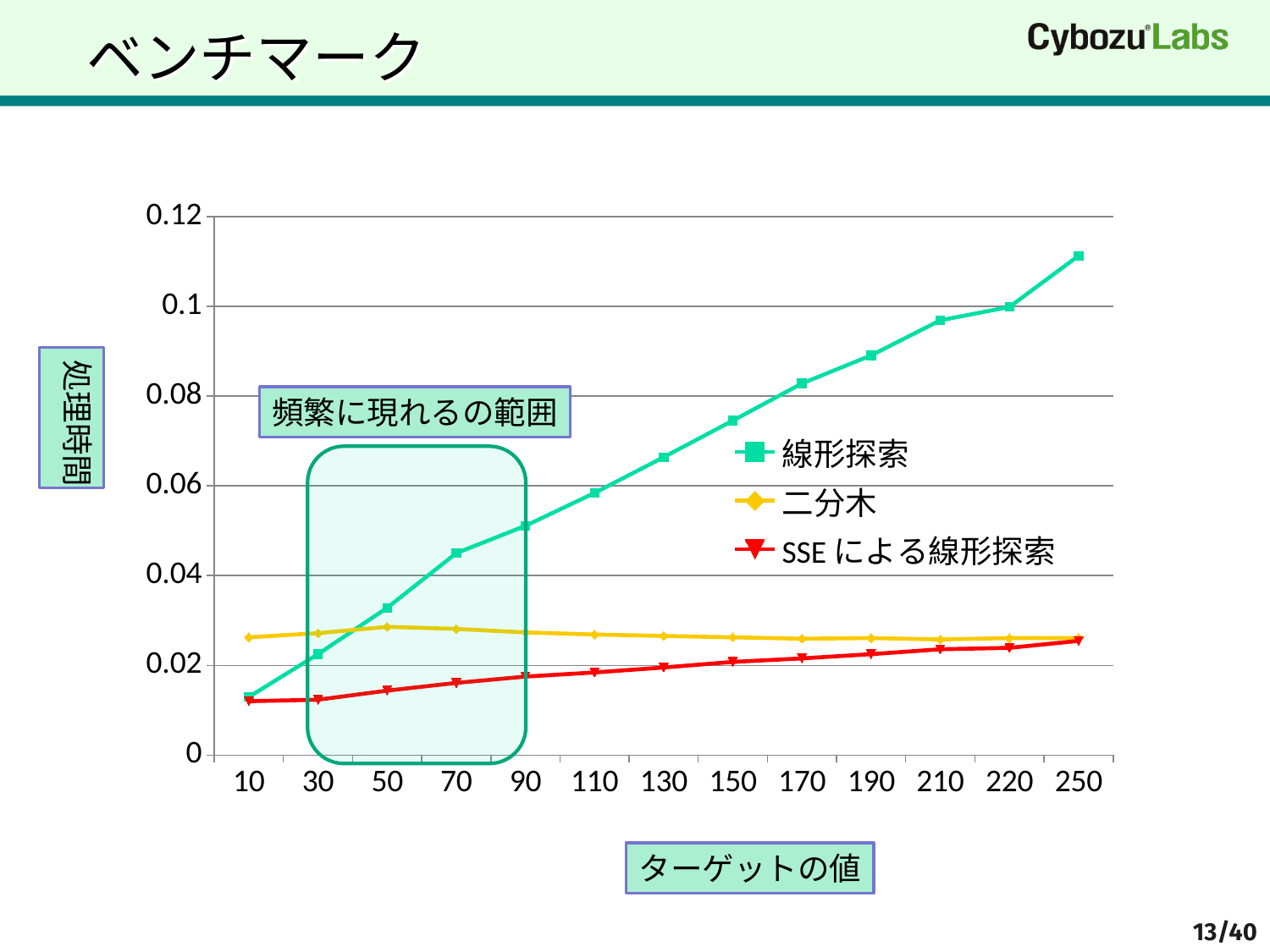

# ベンチマーク

### Chart

| Category | 線形探索 | 二分木 | SSEによる線形探索 |
|---|---|---|---|
| 10 | 0.01297000000000001 | 0.026250000000000016 | 0.012029999999999996 |
| 30 | 0.022500000000000037 | 0.027180000000000037 | 0.012350000000000002 |
| 50 | 0.032820000000000016 | 0.028589999999999997 | 0.014380000000000007 |
| 70 | 0.04500000000000003 | 0.02811999999999999 | 0.01610000000000003 |
| 90 | 0.051090000000000024 | 0.02734000000000004 | 0.017500000000000022 |
| 110 | 0.058430000000000024 | 0.026880000000000046 | 0.018430000000000005 |
| 130 | 0.06640000000000003 | 0.026560000000000007 | 0.019530000000000023 |
| 150 | 0.07453000000000012 | 0.026250000000000016 | 0.02078000000000001 |
| 170 | 0.08281000000000001 | 0.02594000000000001 | 0.021560000000000003 |
| 190 | 0.08906000000000021 | 0.026090000000000012 | 0.022500000000000037 |
| 210 | 0.09687000000000003 | 0.02578000000000001 | 0.023589999999999993 |
| 220 | 0.09985000000000023 | 0.026090000000000012 | 0.023909999999999997 |
| 250 | 0.11125000000000003 | 0.026100000000000012 | 0.02546000000000001 |
処理時間
頻繁に現れるの範囲

ターゲットの値

13/40